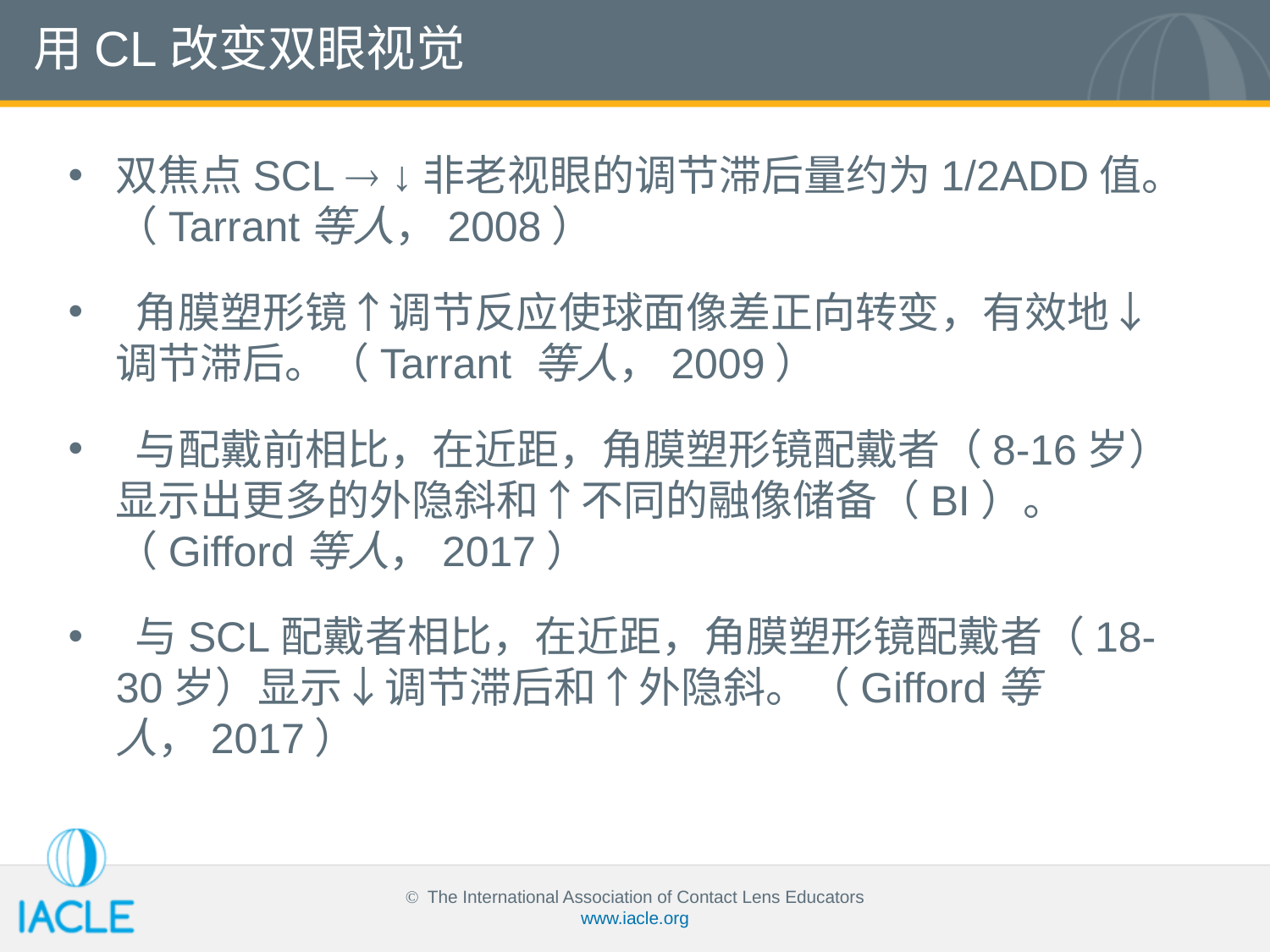

# 用CL改变双眼视觉
双焦点SCL → ↓非老视眼的调节滞后量约为1/2ADD值。（Tarrant等人，2008）
 角膜塑形镜↑调节反应使球面像差正向转变，有效地↓调节滞后。（Tarrant 等人，2009）
 与配戴前相比，在近距，角膜塑形镜配戴者（8-16岁）显示出更多的外隐斜和↑不同的融像储备（BI）。（Gifford等人，2017）
 与SCL配戴者相比，在近距，角膜塑形镜配戴者（18-30岁）显示↓调节滞后和↑外隐斜。（Gifford等人，2017）